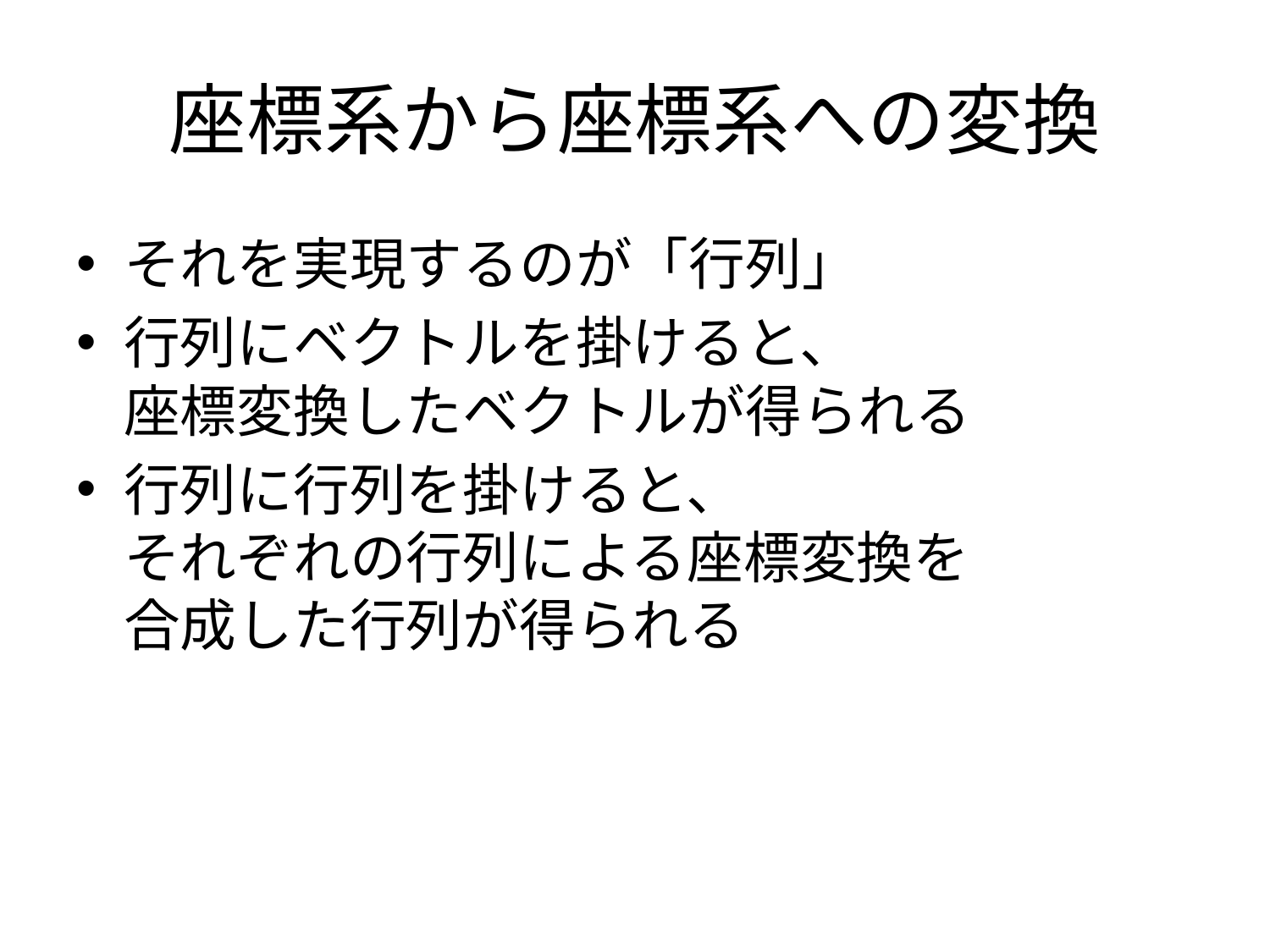

# 座標系から座標系への変換
それを実現するのが「行列」
行列にベクトルを掛けると、
座標変換したベクトルが得られる
行列に行列を掛けると、
それぞれの行列による座標変換を
合成した行列が得られる